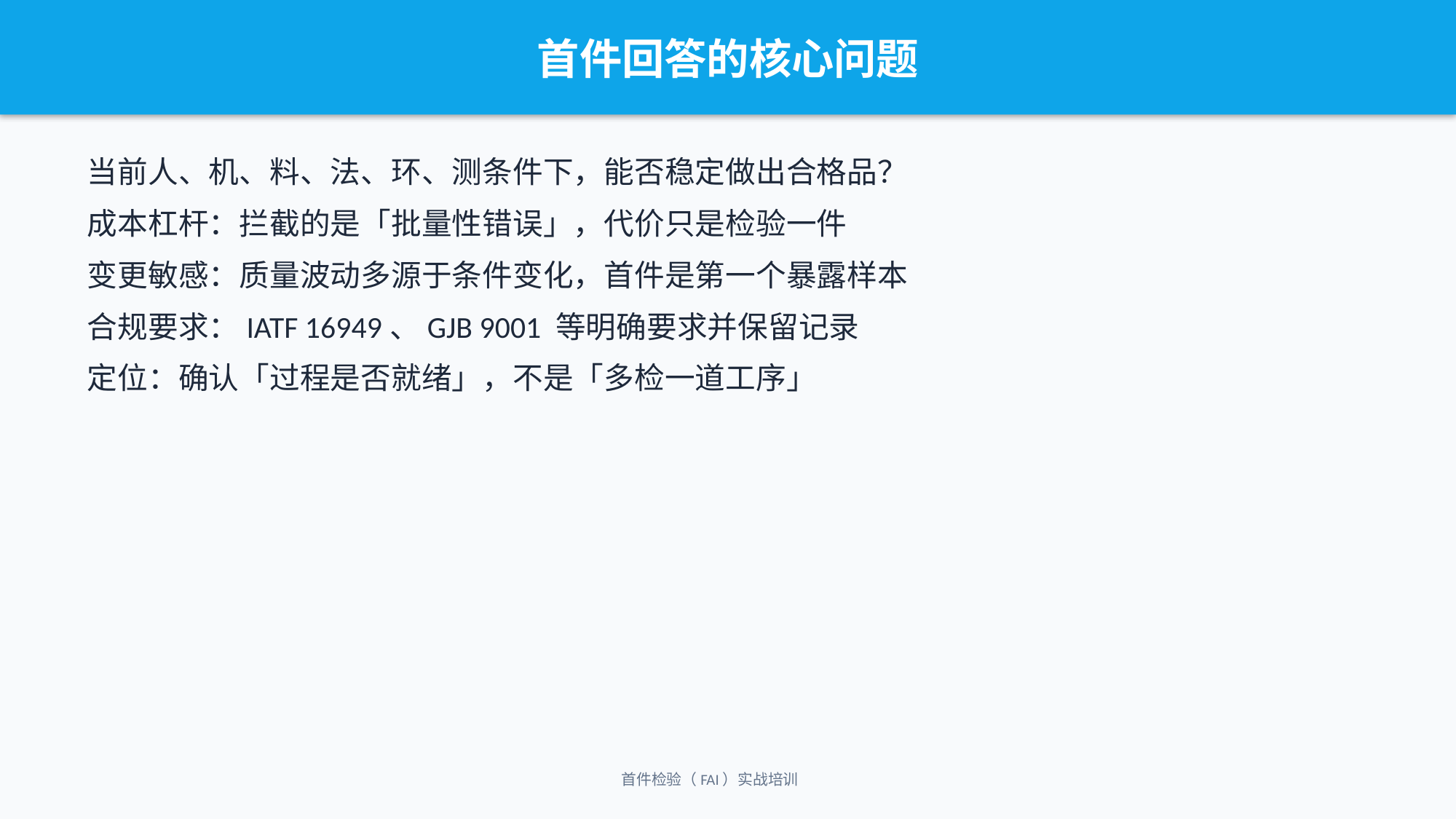

首件回答的核心问题
当前人、机、料、法、环、测条件下，能否稳定做出合格品？
成本杠杆：拦截的是「批量性错误」，代价只是检验一件
变更敏感：质量波动多源于条件变化，首件是第一个暴露样本
合规要求：IATF 16949、GJB 9001 等明确要求并保留记录
定位：确认「过程是否就绪」，不是「多检一道工序」
首件检验（FAI）实战培训